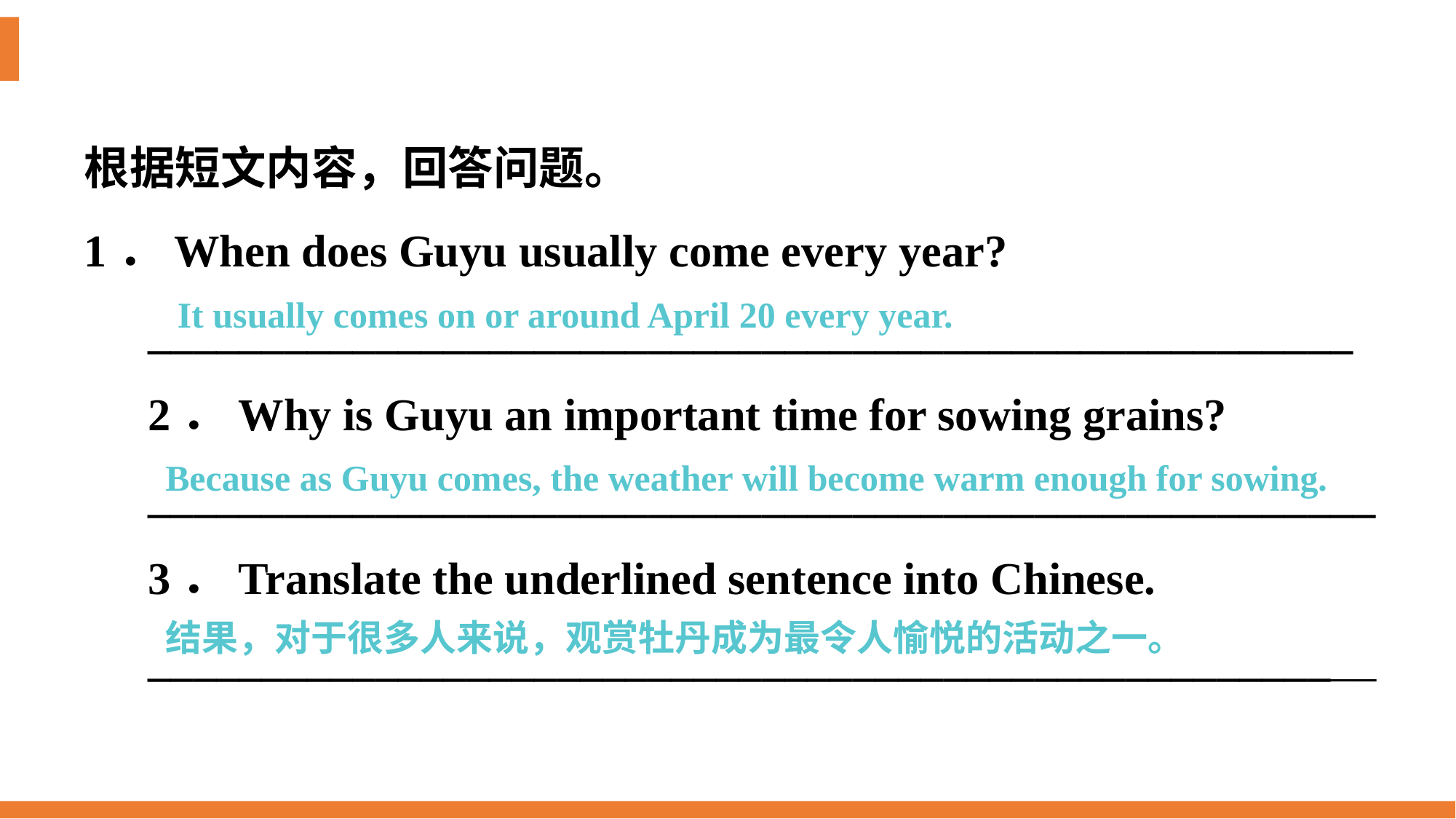

根据短文内容，回答问题。
1．When does Guyu usually come every year?
_____________________________________________________
2．Why is Guyu an important time for sowing grains?
______________________________________________________
3．Translate the underlined sentence into Chinese.
______________________________________________________
 It usually comes on or around April 20 every year.
 Because as Guyu comes, the weather will become warm enough for sowing.
结果，对于很多人来说，观赏牡丹成为最令人愉悦的活动之一。